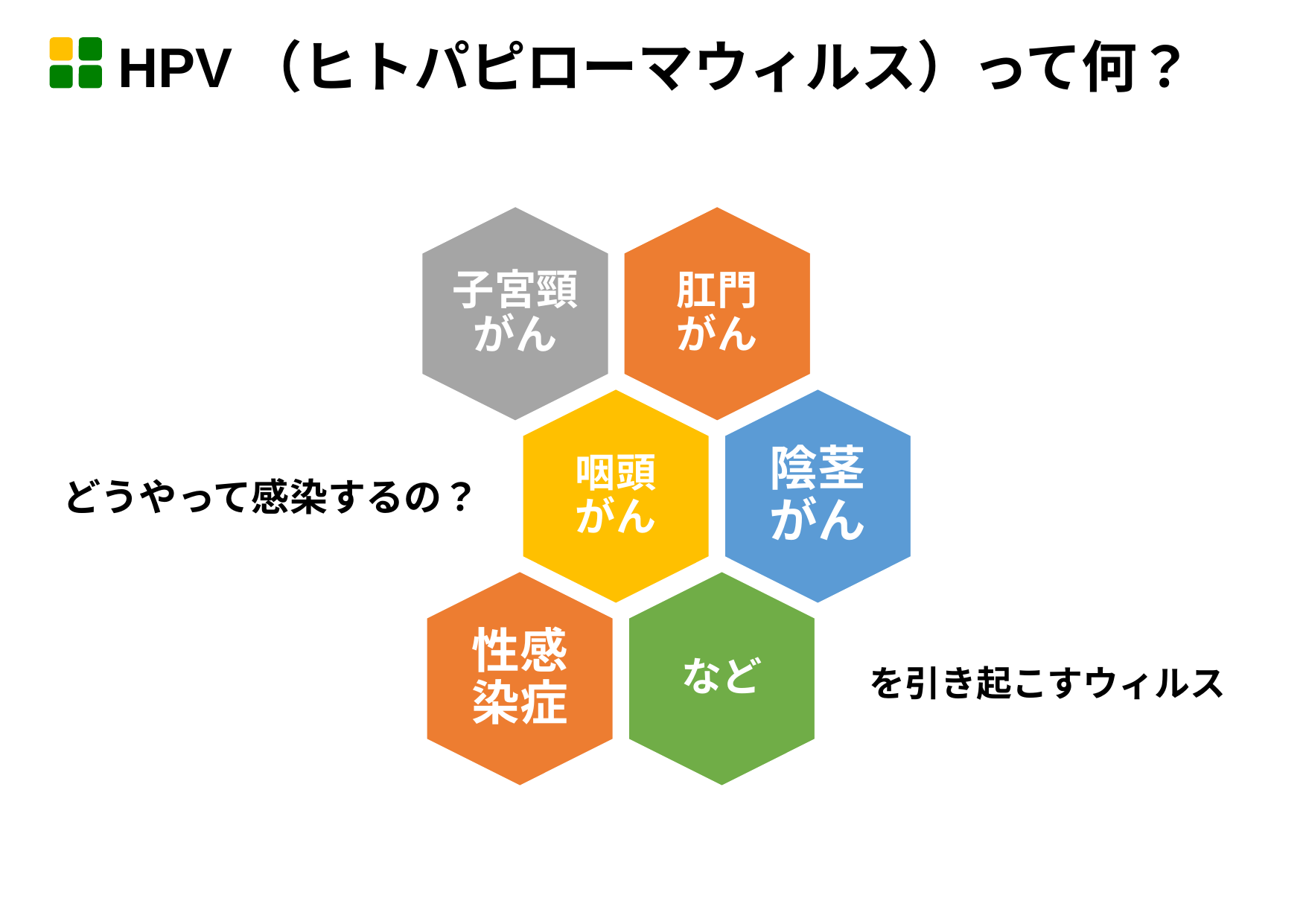

HPV（ヒトパピローマウィルス）って何？

肛門がん
子宮頸がん
咽頭がん
陰茎がん
など
を引き起こすウィルス
性感染症
どうやって感染するの？